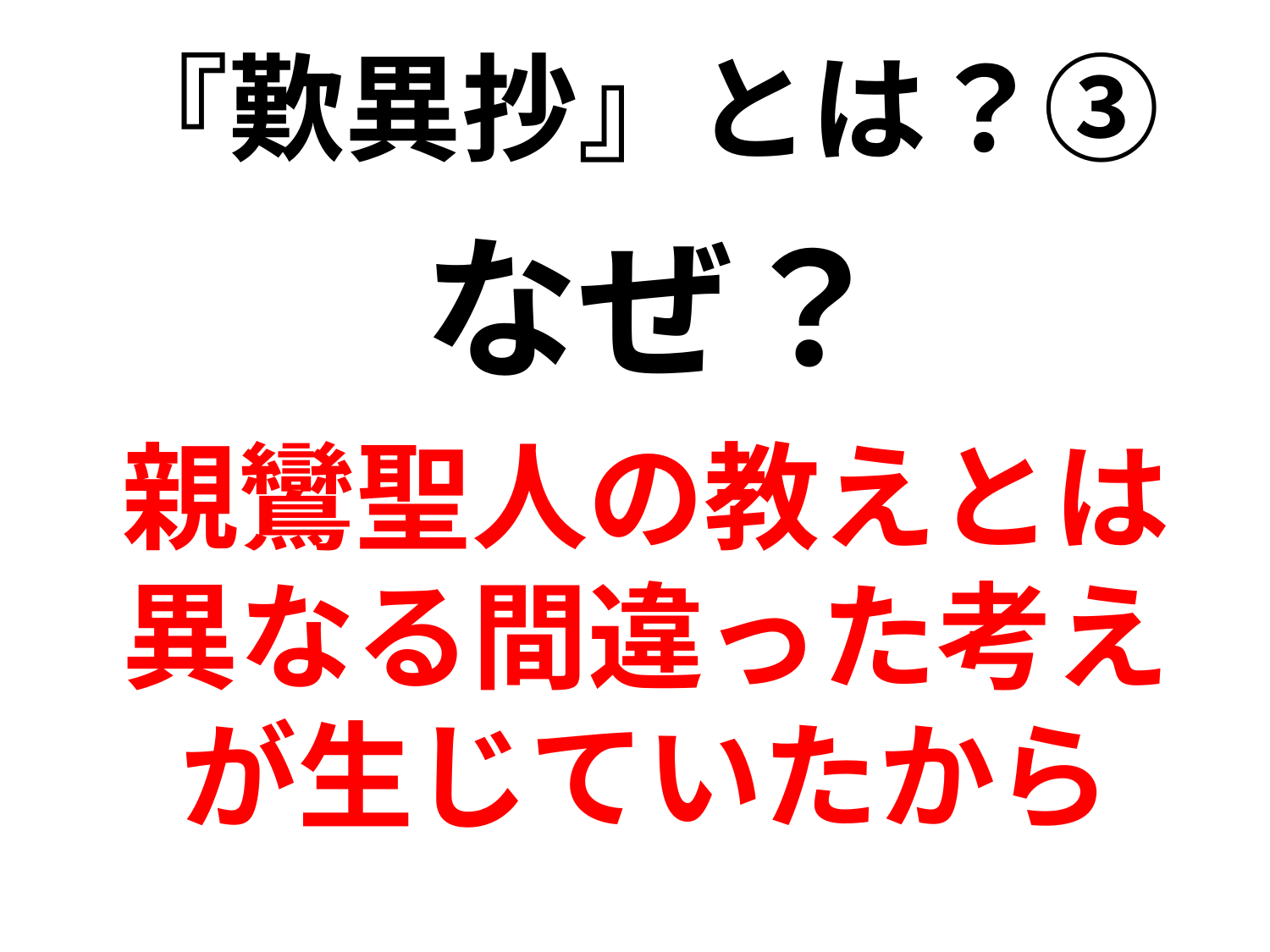

# 『歎異抄』とは？③
なぜ？
親鸞聖人の教えとは
異なる間違った考えが生じていたから